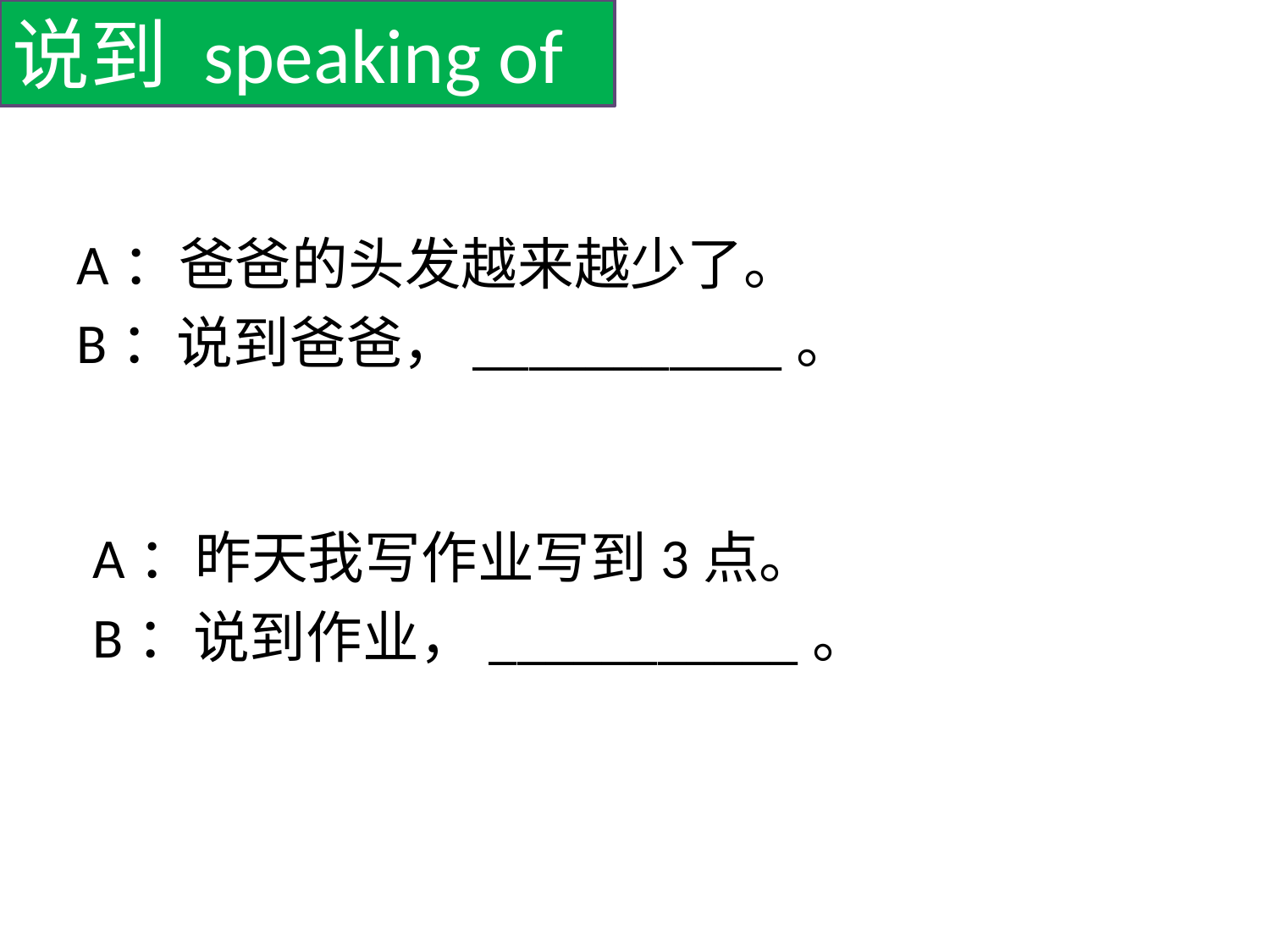

说到 speaking of
A：爸爸的头发越来越少了。
B：说到爸爸，___________。

A：昨天我写作业写到3点。
B：说到作业，___________。